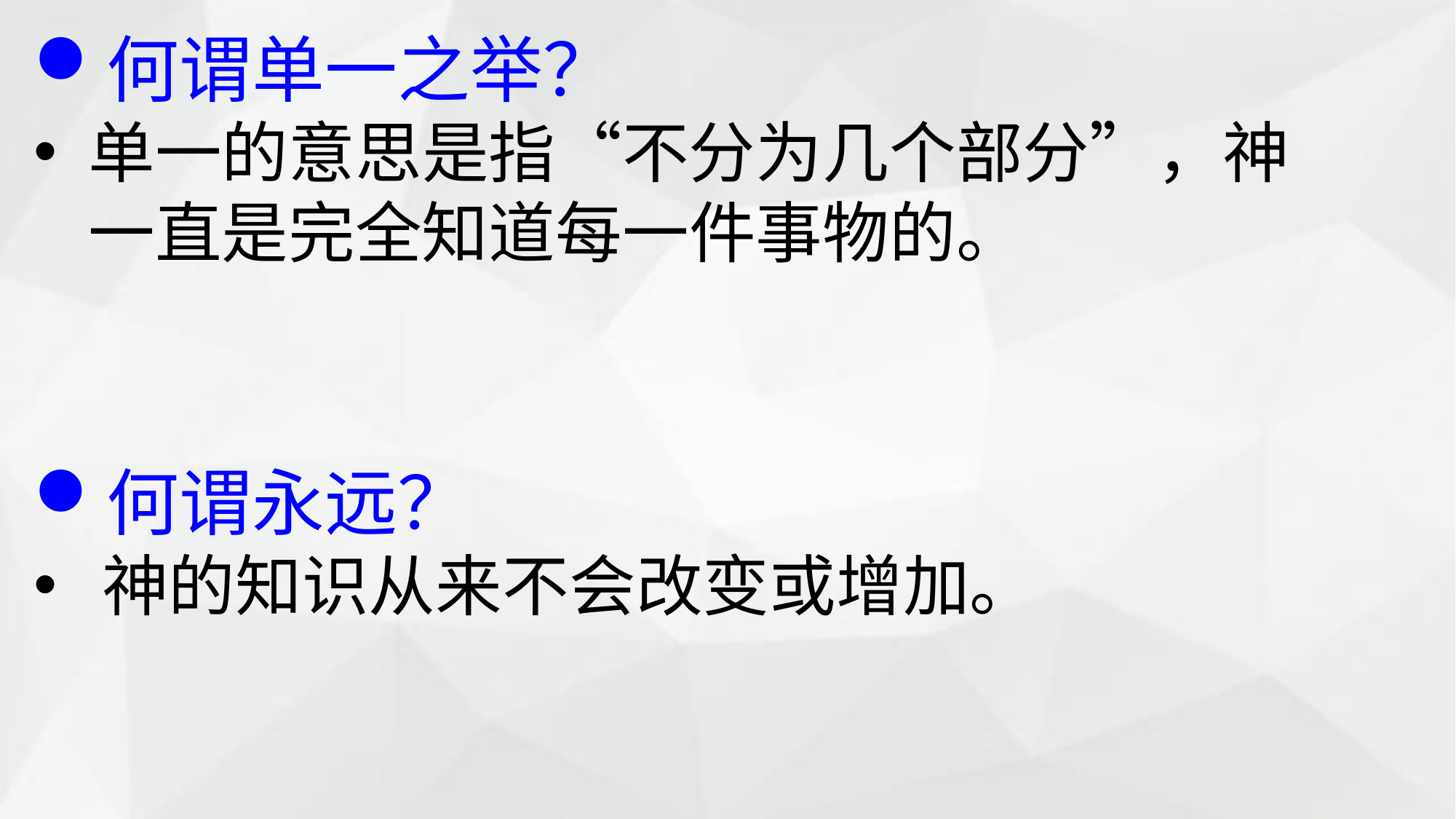

何谓单一之举？
单一的意思是指“不分为几个部分”，神一直是完全知道每一件事物的。

何谓永远？
神的知识从来不会改变或增加。
24